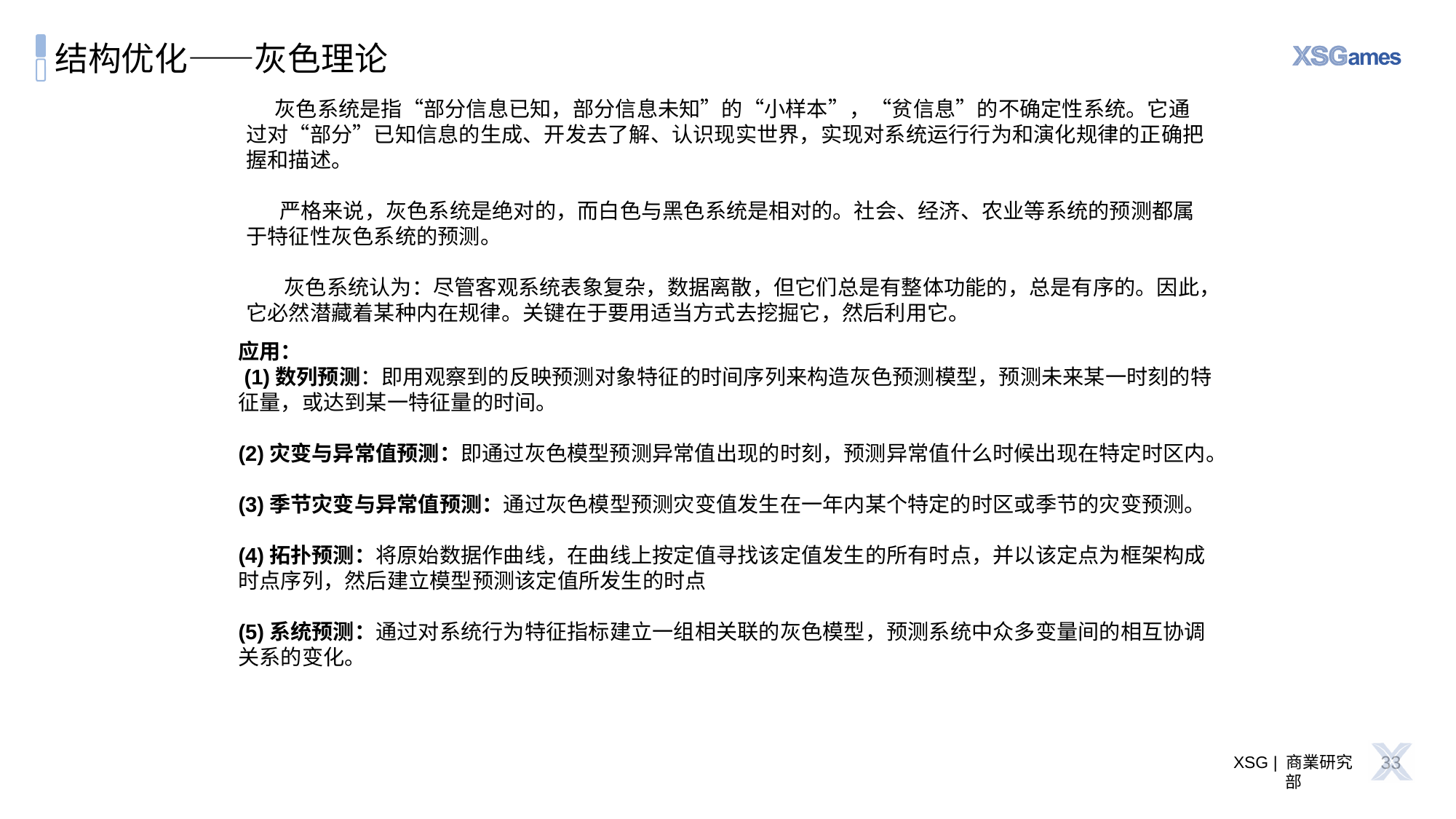

# 结构优化——灰色理论
     灰色系统是指“部分信息已知，部分信息未知”的“小样本”，“贫信息”的不确定性系统。它通过对“部分”已知信息的生成、开发去了解、认识现实世界，实现对系统运行行为和演化规律的正确把握和描述。

      严格来说，灰色系统是绝对的，而白色与黑色系统是相对的。社会、经济、农业等系统的预测都属于特征性灰色系统的预测。

       灰色系统认为：尽管客观系统表象复杂，数据离散，但它们总是有整体功能的，总是有序的。因此，它必然潜藏着某种内在规律。关键在于要用适当方式去挖掘它，然后利用它。

应用：
 (1)数列预测：即用观察到的反映预测对象特征的时间序列来构造灰色预测模型，预测未来某一时刻的特征量，或达到某一特征量的时间。

(2)灾变与异常值预测：即通过灰色模型预测异常值出现的时刻，预测异常值什么时候出现在特定时区内。

(3)季节灾变与异常值预测：通过灰色模型预测灾变值发生在一年内某个特定的时区或季节的灾变预测。

(4)拓扑预测：将原始数据作曲线，在曲线上按定值寻找该定值发生的所有时点，并以该定点为框架构成时点序列，然后建立模型预测该定值所发生的时点

(5)系统预测：通过对系统行为特征指标建立一组相关联的灰色模型，预测系统中众多变量间的相互协调关系的变化。

33